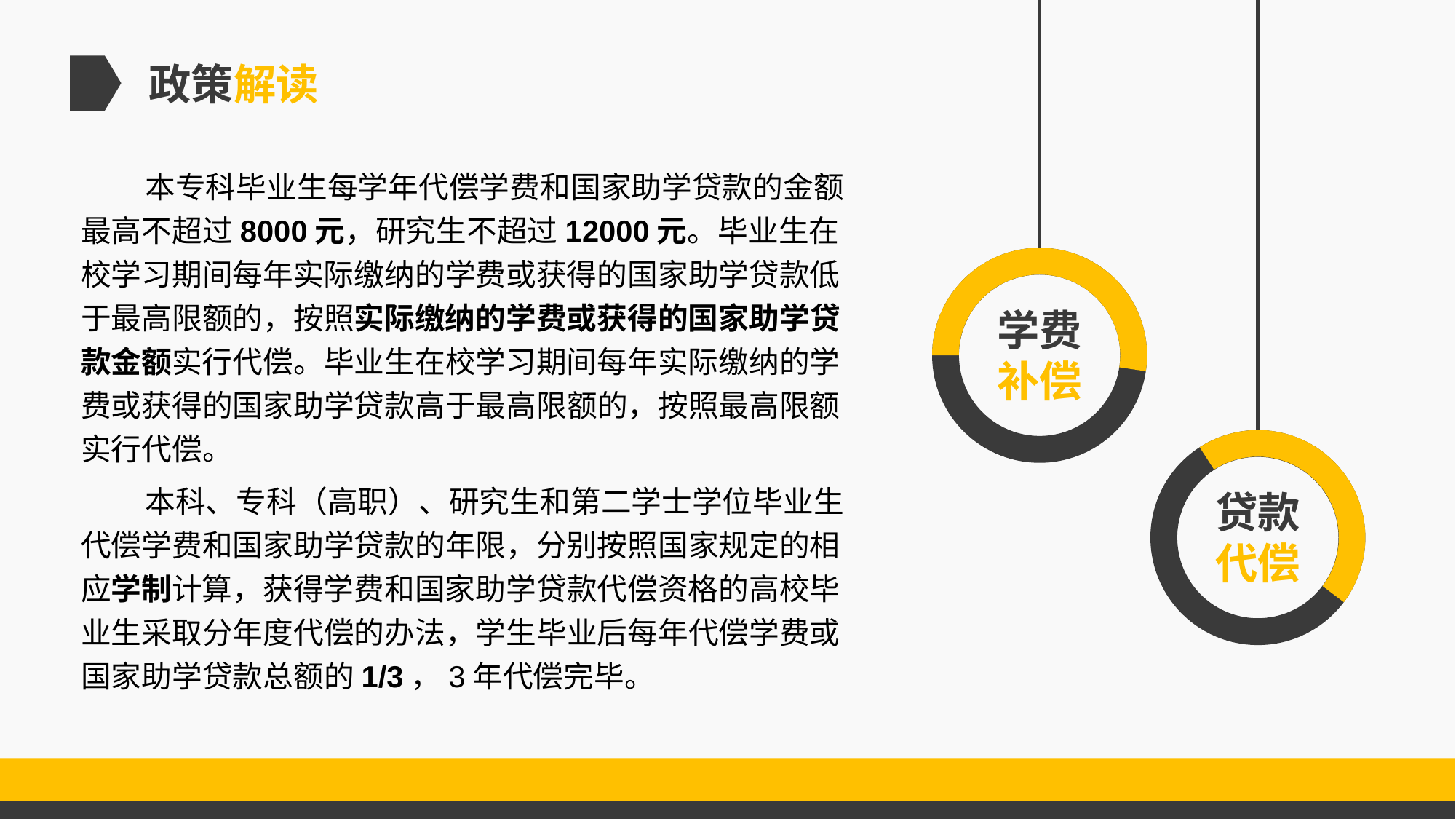

政策解读

本专科毕业生每学年代偿学费和国家助学贷款的金额最高不超过8000元，研究生不超过12000元。毕业生在校学习期间每年实际缴纳的学费或获得的国家助学贷款低于最高限额的，按照实际缴纳的学费或获得的国家助学贷款金额实行代偿。毕业生在校学习期间每年实际缴纳的学费或获得的国家助学贷款高于最高限额的，按照最高限额实行代偿。
本科、专科（高职）、研究生和第二学士学位毕业生代偿学费和国家助学贷款的年限，分别按照国家规定的相应学制计算，获得学费和国家助学贷款代偿资格的高校毕业生采取分年度代偿的办法，学生毕业后每年代偿学费或国家助学贷款总额的1/3，3年代偿完毕。

学费
补偿

贷款
代偿